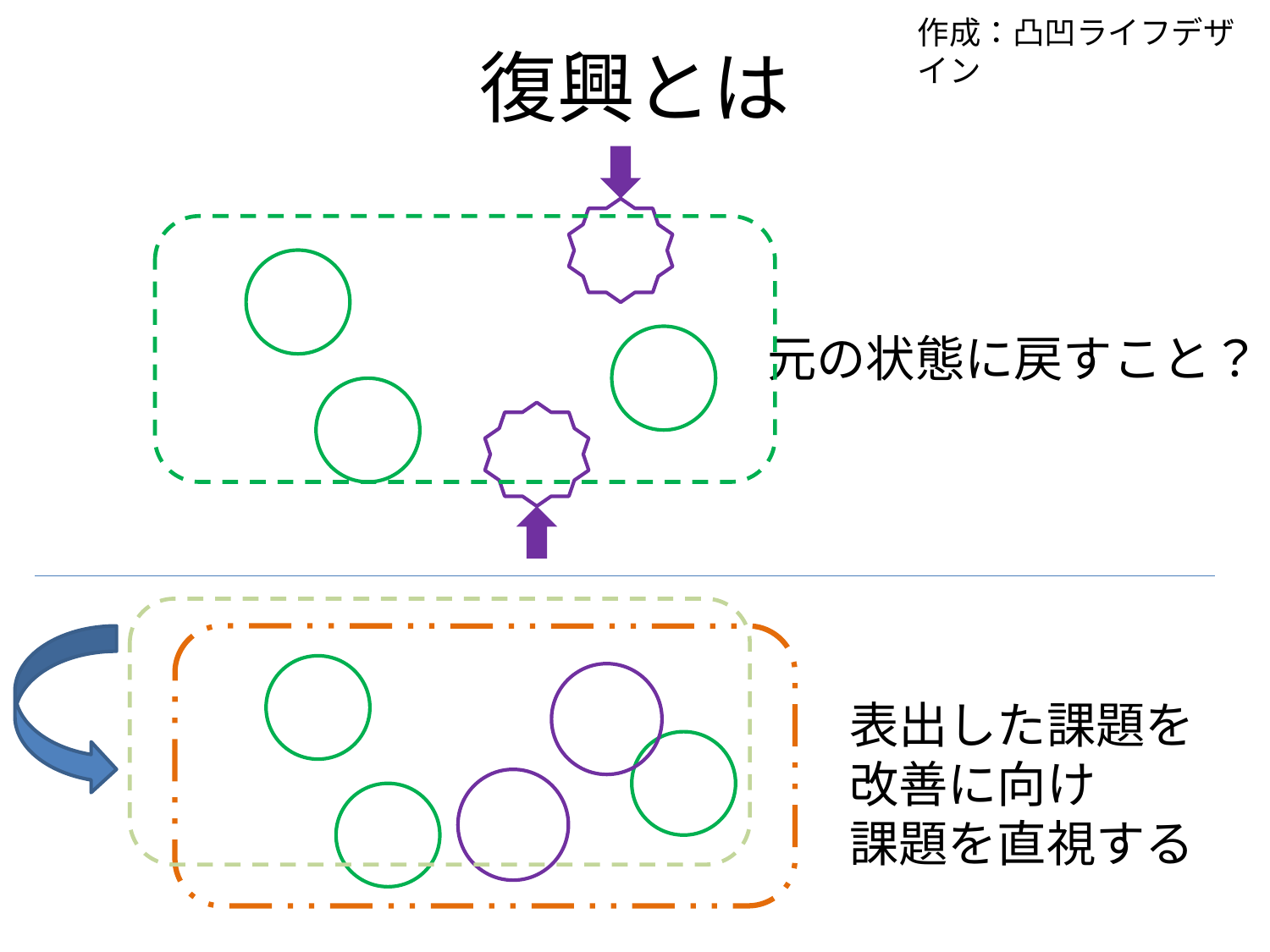

# 復興とは
作成：凸凹ライフデザイン

元の状態に戻すこと？

表出した課題を
改善に向け
課題を直視する